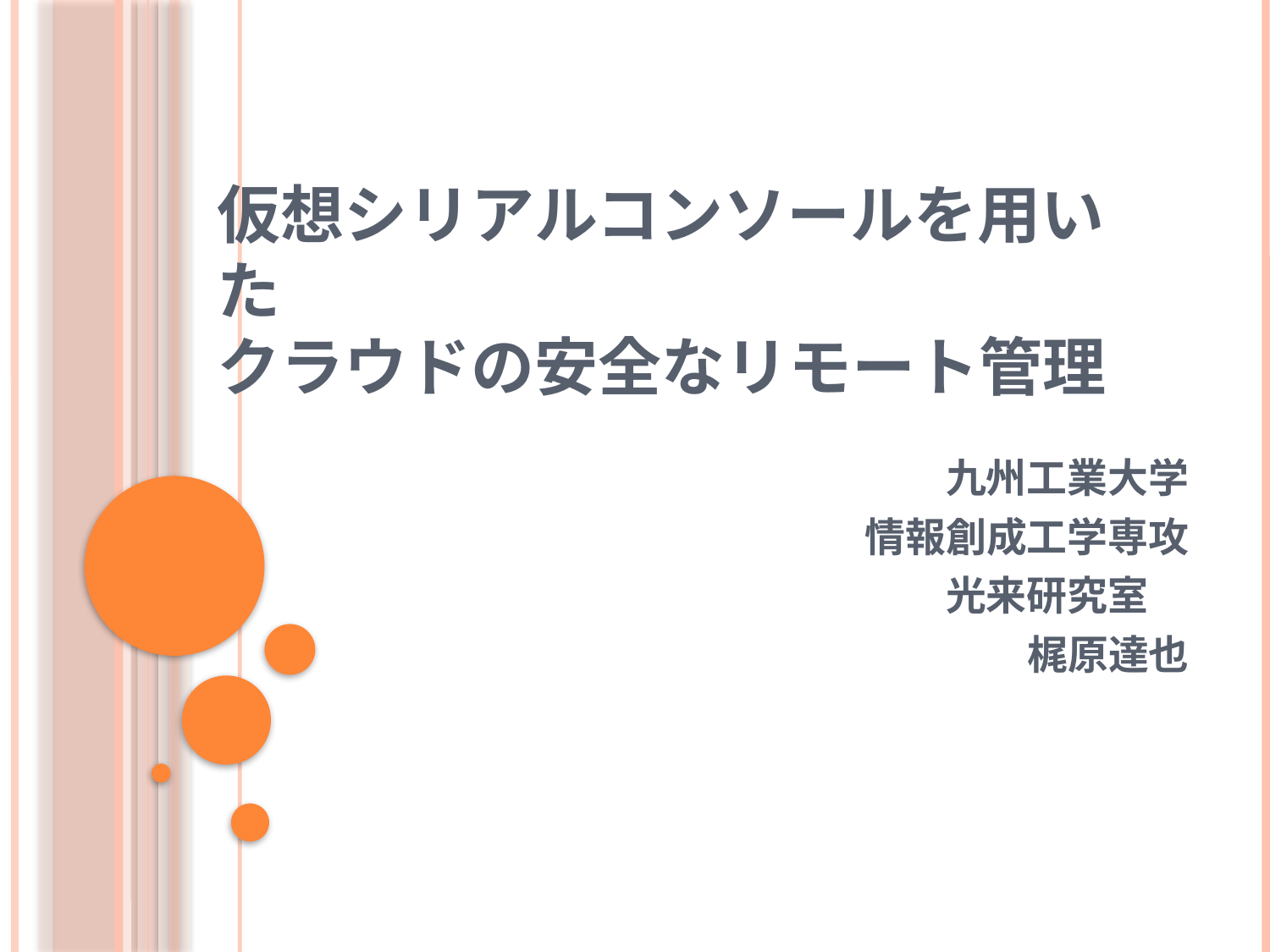

# 仮想シリアルコンソールを用いた クラウドの安全なリモート管理
九州工業大学
情報創成工学専攻
光来研究室
 梶原達也